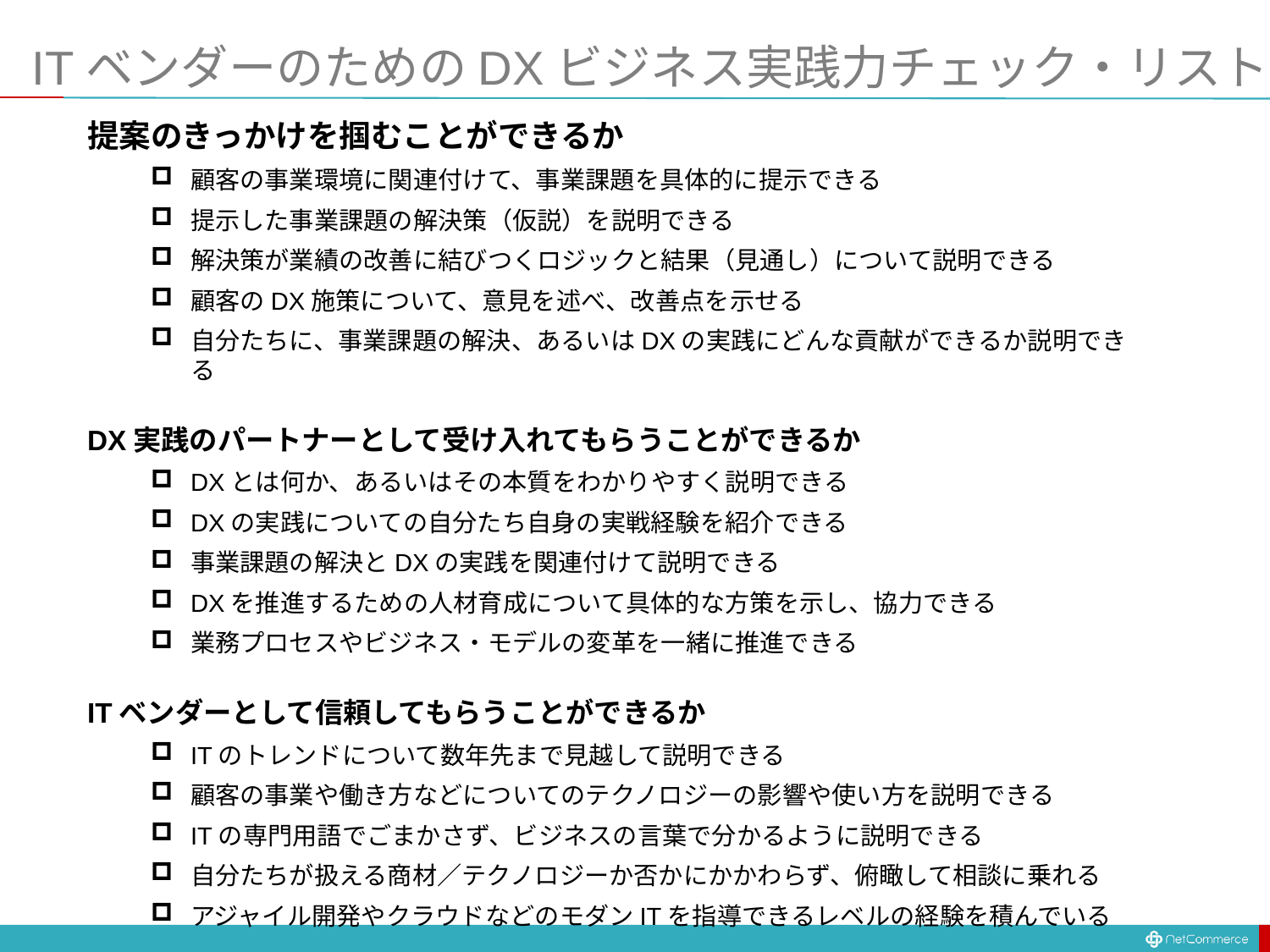

# ITベンダーのためのDXビジネス実践力チェック・リスト
提案のきっかけを掴むことができるか
顧客の事業環境に関連付けて、事業課題を具体的に提示できる
提示した事業課題の解決策（仮説）を説明できる
解決策が業績の改善に結びつくロジックと結果（見通し）について説明できる
顧客のDX施策について、意見を述べ、改善点を示せる
自分たちに、事業課題の解決、あるいはDXの実践にどんな貢献ができるか説明できる

DX実践のパートナーとして受け入れてもらうことができるか
DXとは何か、あるいはその本質をわかりやすく説明できる
DXの実践についての自分たち自身の実戦経験を紹介できる
事業課題の解決とDXの実践を関連付けて説明できる
DXを推進するための人材育成について具体的な方策を示し、協力できる
業務プロセスやビジネス・モデルの変革を一緒に推進できる

ITベンダーとして信頼してもらうことができるか
ITのトレンドについて数年先まで見越して説明できる
顧客の事業や働き方などについてのテクノロジーの影響や使い方を説明できる
ITの専門用語でごまかさず、ビジネスの言葉で分かるように説明できる
自分たちが扱える商材／テクノロジーか否かにかかわらず、俯瞰して相談に乗れる
アジャイル開発やクラウドなどのモダンITを指導できるレベルの経験を積んでいる